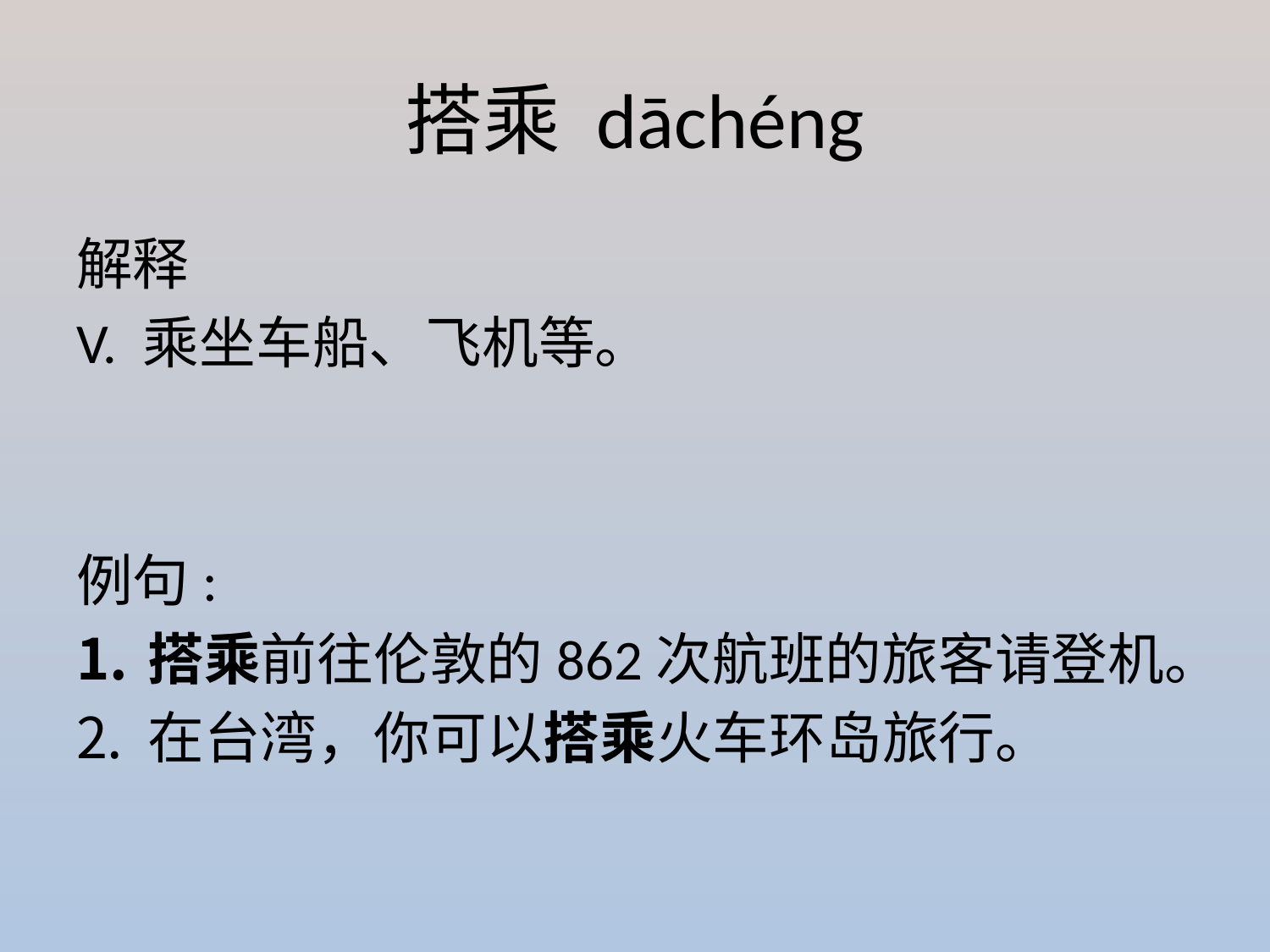

# 搭乘 dāchéng
解释
V. 乘坐车船、飞机等。

例句:
搭乘前往伦敦的862次航班的旅客请登机。
在台湾，你可以搭乘火车环岛旅行。